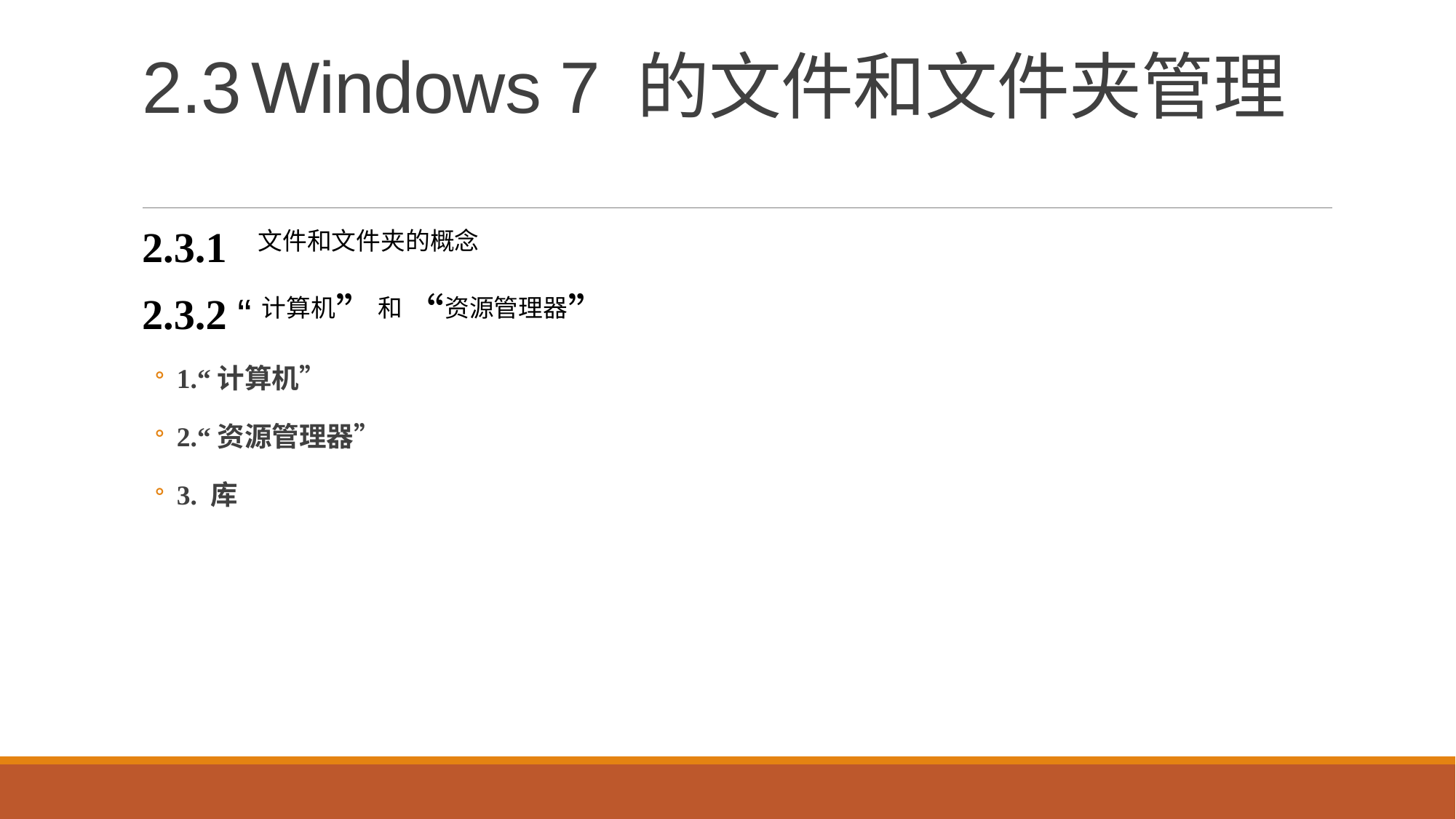

# 2.3	Windows 7 的文件和文件夹管理
2.3.1  文件和文件夹的概念
2.3.2 “计算机”和“资源管理器”
1.“计算机”
2.“资源管理器”
3. 库